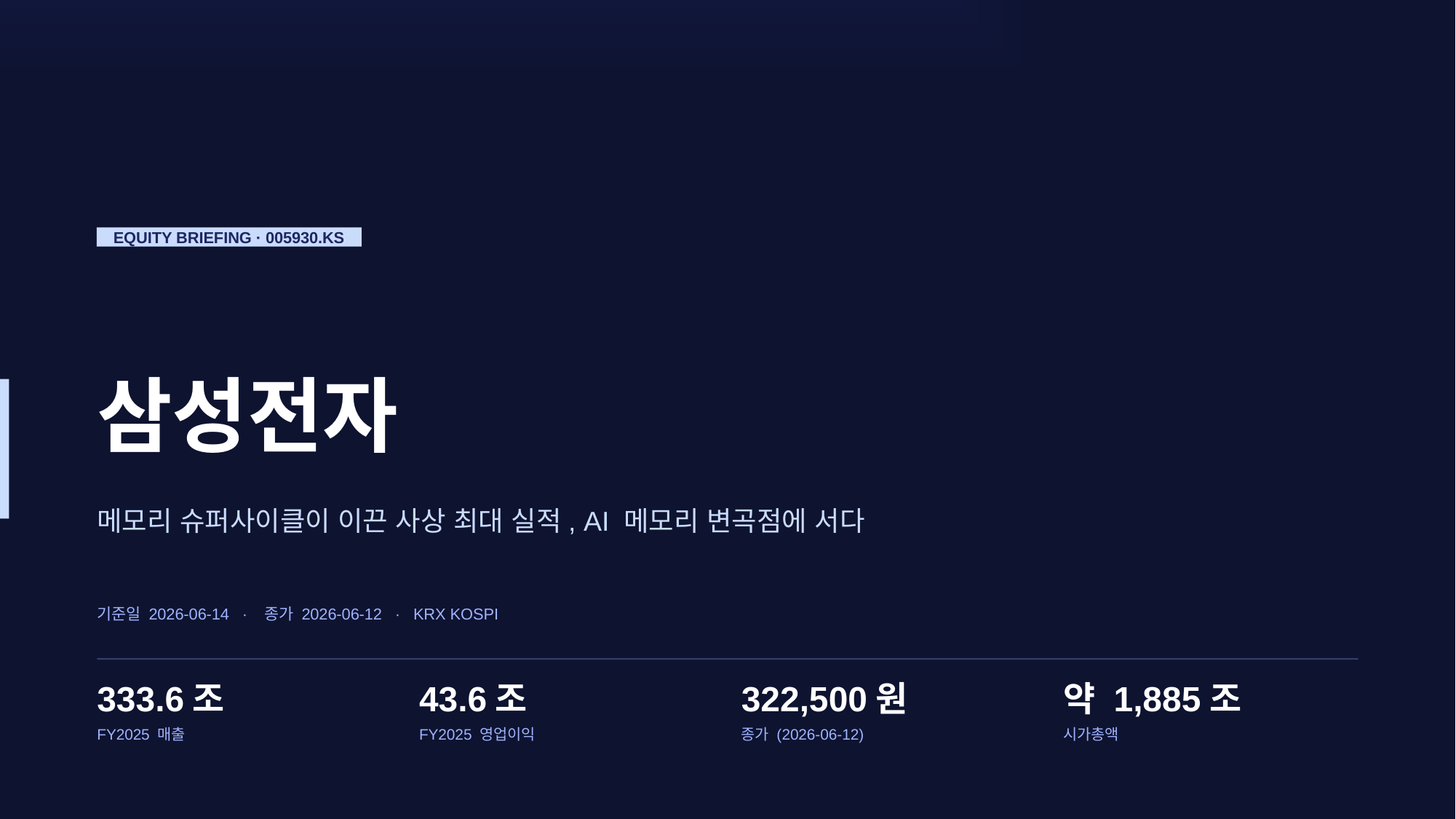

EQUITY BRIEFING · 005930.KS
삼성전자

메모리 슈퍼사이클이 이끈 사상 최대 실적, AI 메모리 변곡점에 서다
기준일 2026-06-14   ·   종가 2026-06-12   ·   KRX KOSPI

333.6조
43.6조
322,500원
약 1,885조
FY2025 매출
FY2025 영업이익
종가 (2026-06-12)
시가총액